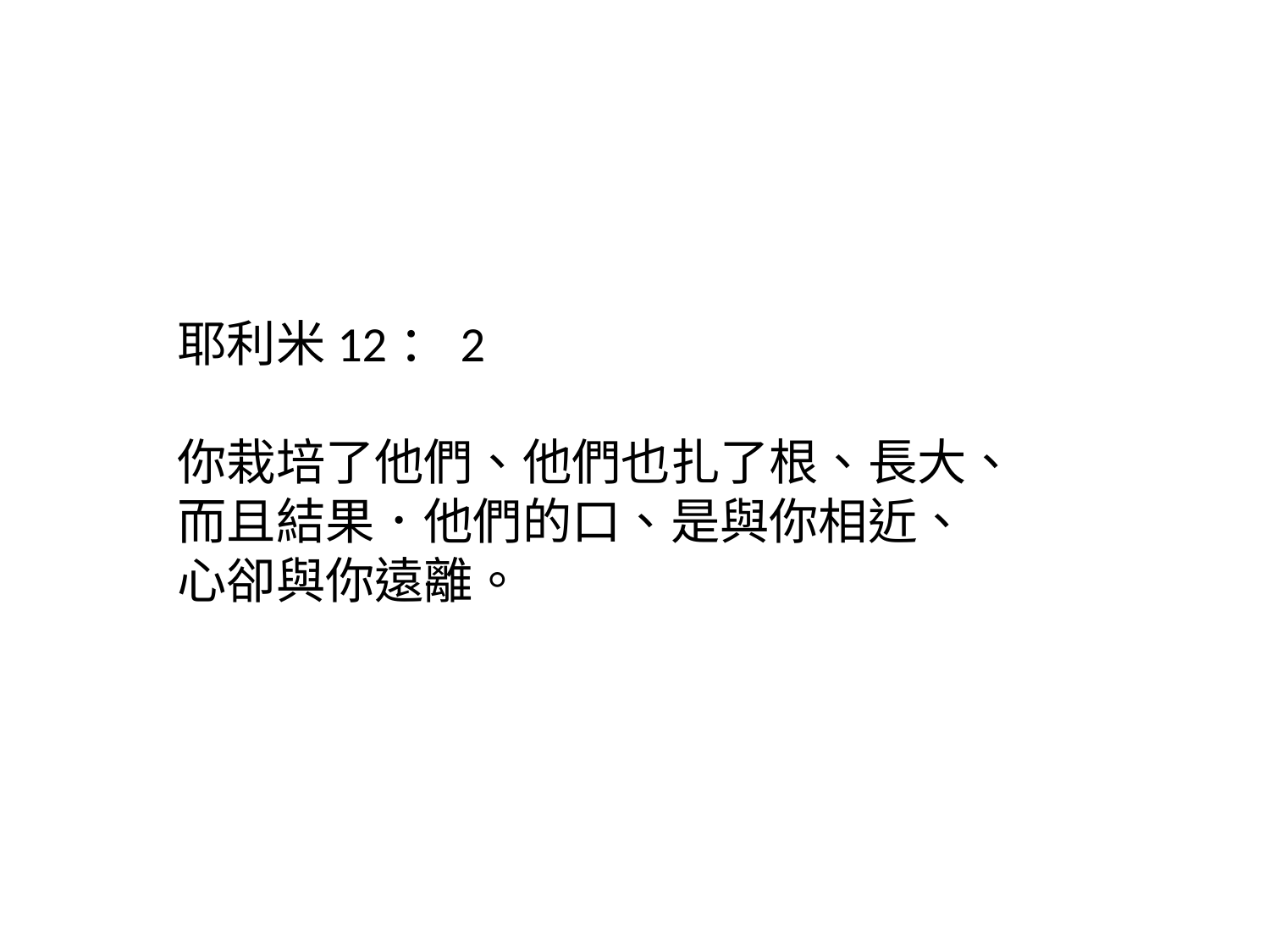

耶利米12：2

你栽培了他們、他們也扎了根、長大、而且結果．他們的口、是與你相近、心卻與你遠離。